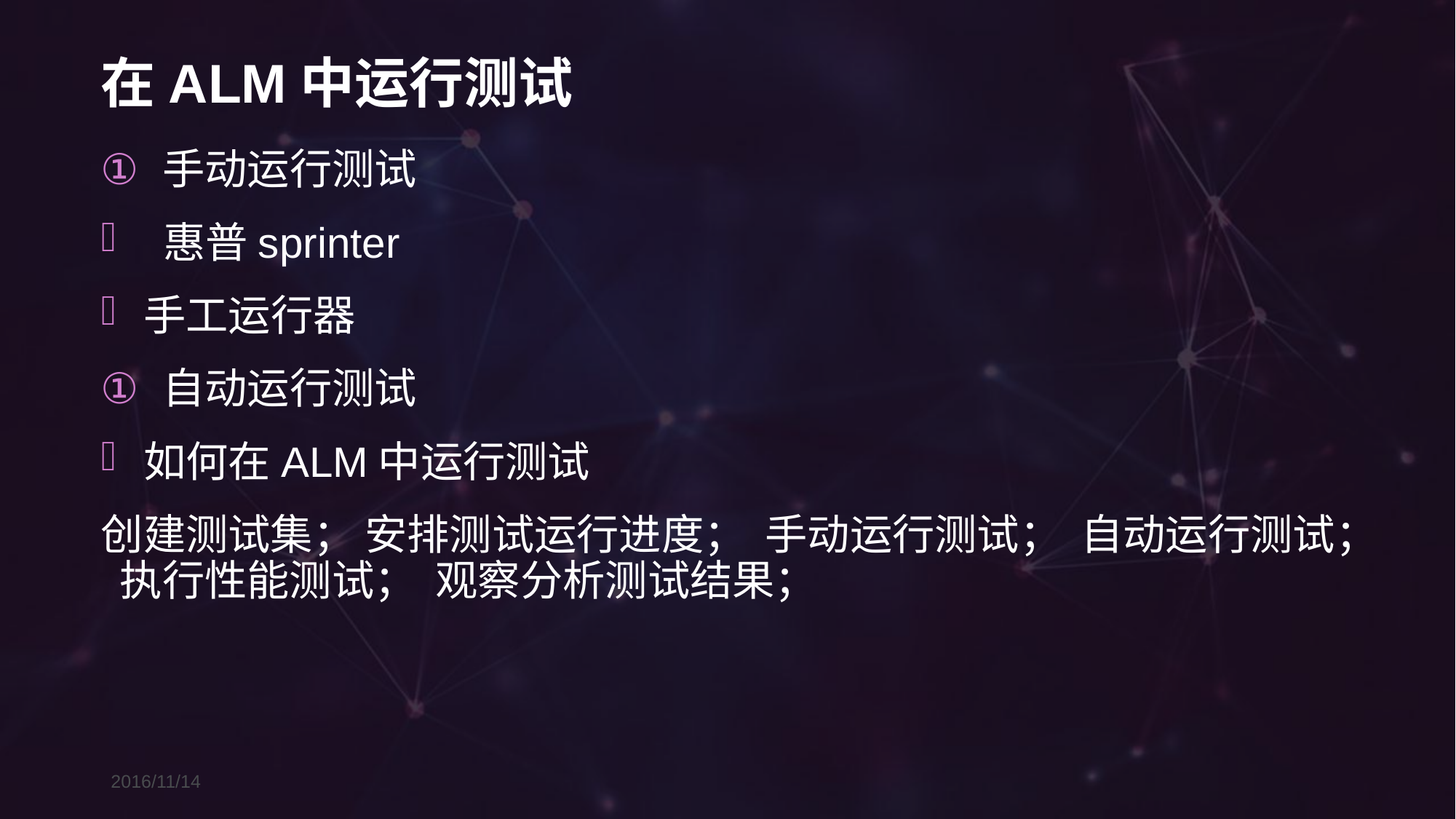

# 在ALM中运行测试
手动运行测试
 惠普sprinter
手工运行器
自动运行测试
如何在ALM中运行测试
创建测试集； 安排测试运行进度；  手动运行测试；  自动运行测试；  执行性能测试；  观察分析测试结果；
2016/11/14